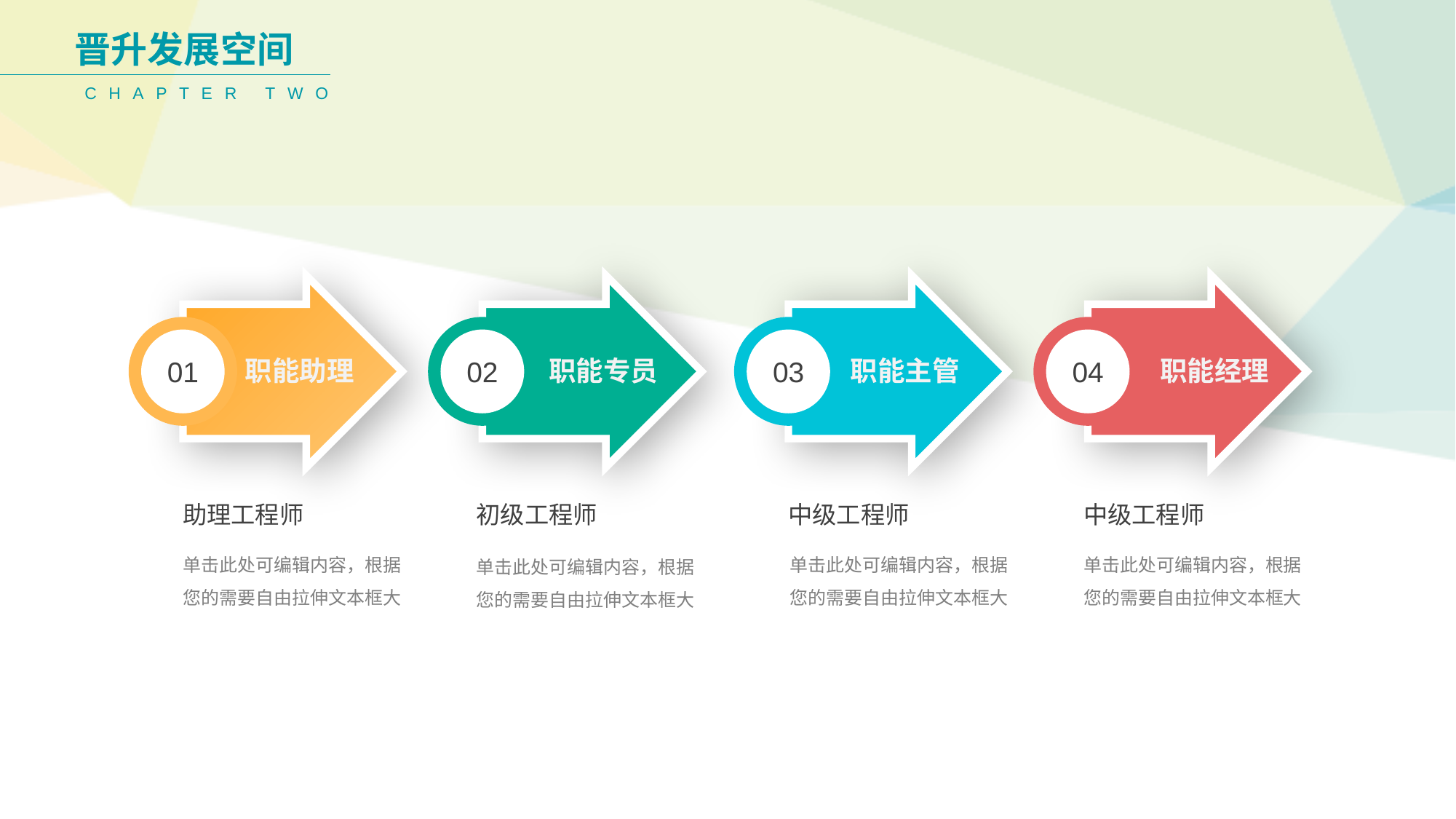

晋升发展空间
CHAPTER TWO

02
01
03
04
职能专员
职能助理
职能主管
职能经理
助理工程师
初级工程师
中级工程师
中级工程师
单击此处可编辑内容，根据您的需要自由拉伸文本框大
单击此处可编辑内容，根据您的需要自由拉伸文本框大
单击此处可编辑内容，根据您的需要自由拉伸文本框大
单击此处可编辑内容，根据您的需要自由拉伸文本框大